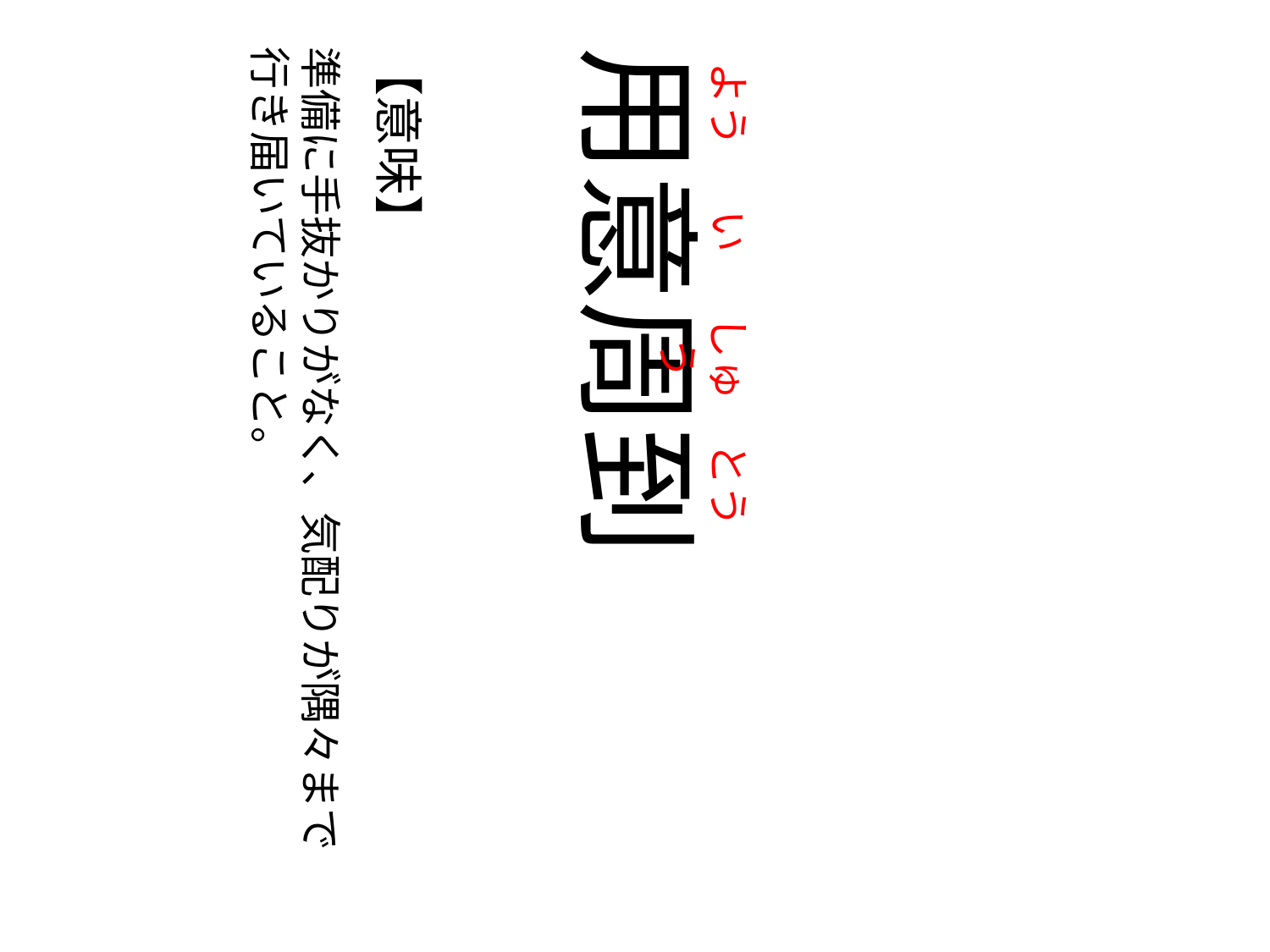

よう
の
い
の
しゅう
の
とう
準備に手抜かりがなく、気配りが隅々まで
行き届いていること。
【意味】
用意周到